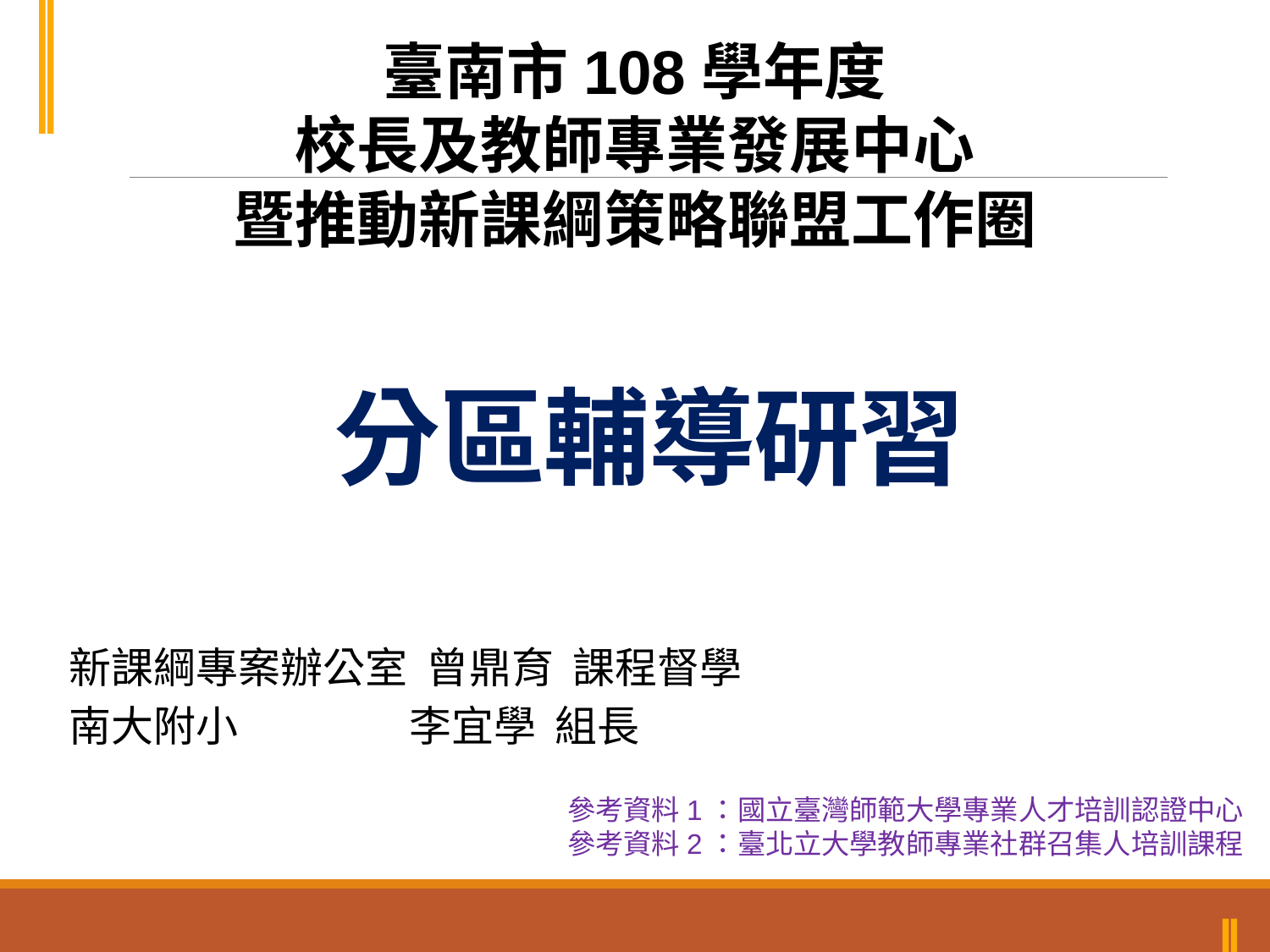

臺南市108學年度
校長及教師專業發展中心
暨推動新課綱策略聯盟工作圈
分區輔導研習

新課綱專案辦公室  曾鼎育  課程督學
南大附小                  李宜學  組長
參考資料1：國立臺灣師範大學專業人才培訓認證中心
參考資料2：臺北立大學教師專業社群召集人培訓課程